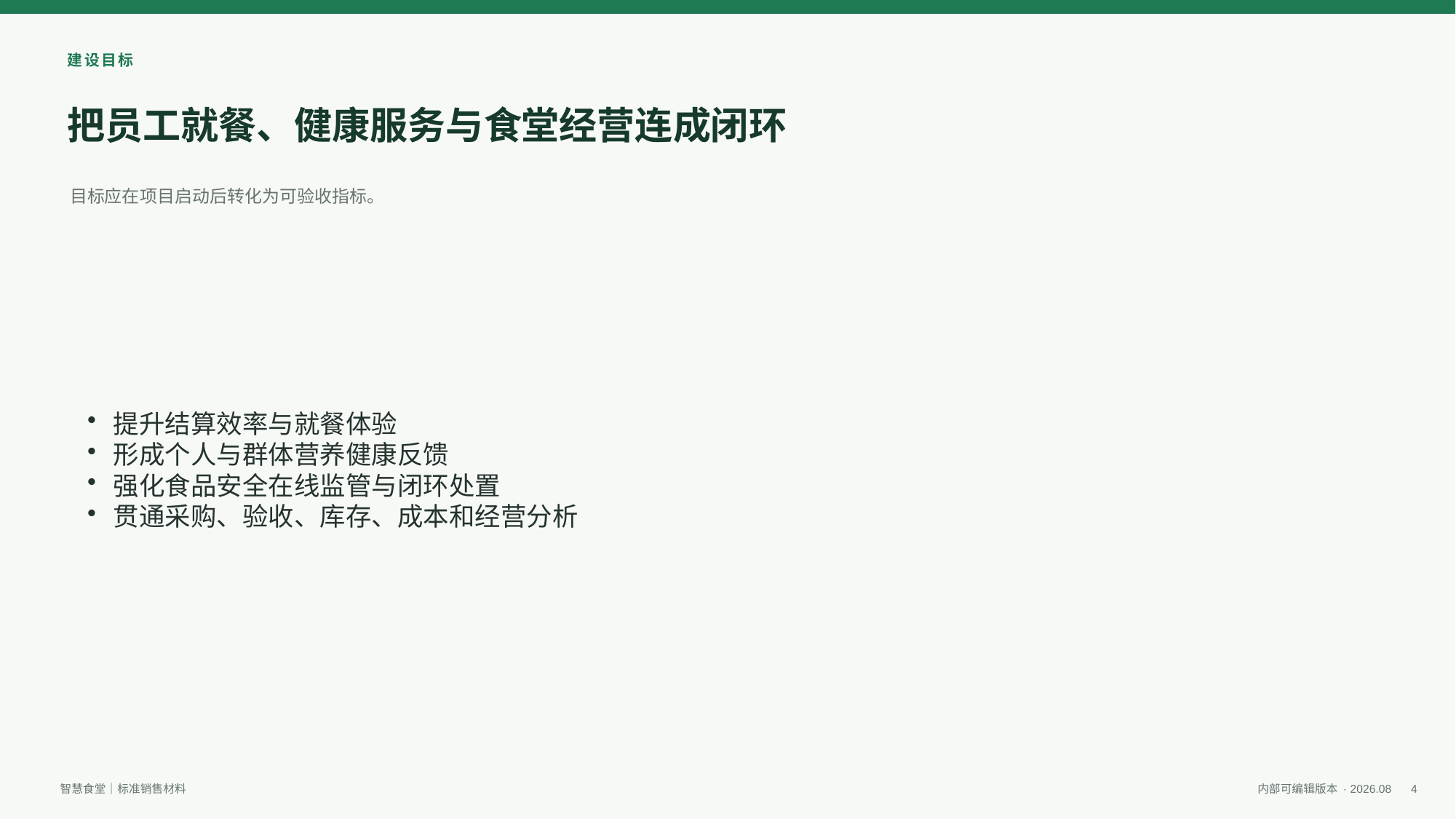

建设目标
把员工就餐、健康服务与食堂经营连成闭环
目标应在项目启动后转化为可验收指标。
提升结算效率与就餐体验
形成个人与群体营养健康反馈
强化食品安全在线监管与闭环处置
贯通采购、验收、库存、成本和经营分析
4